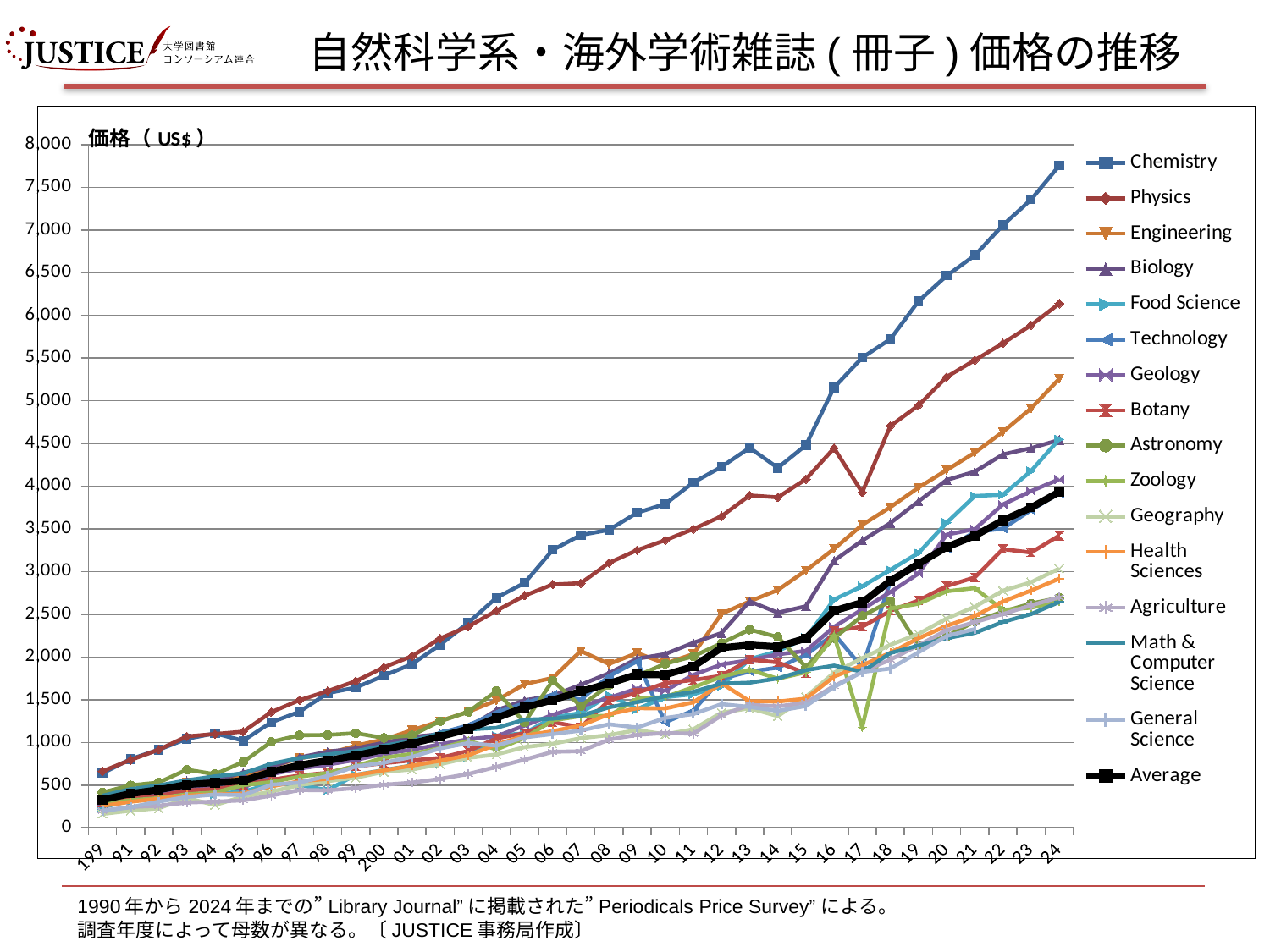

# 自然科学系・海外学術雑誌(冊子)価格の推移

[unsupported chart]

1990年から2024年までの”Library Journal”に掲載された”Periodicals Price Survey”による。
調査年度によって母数が異なる。〔JUSTICE事務局作成〕